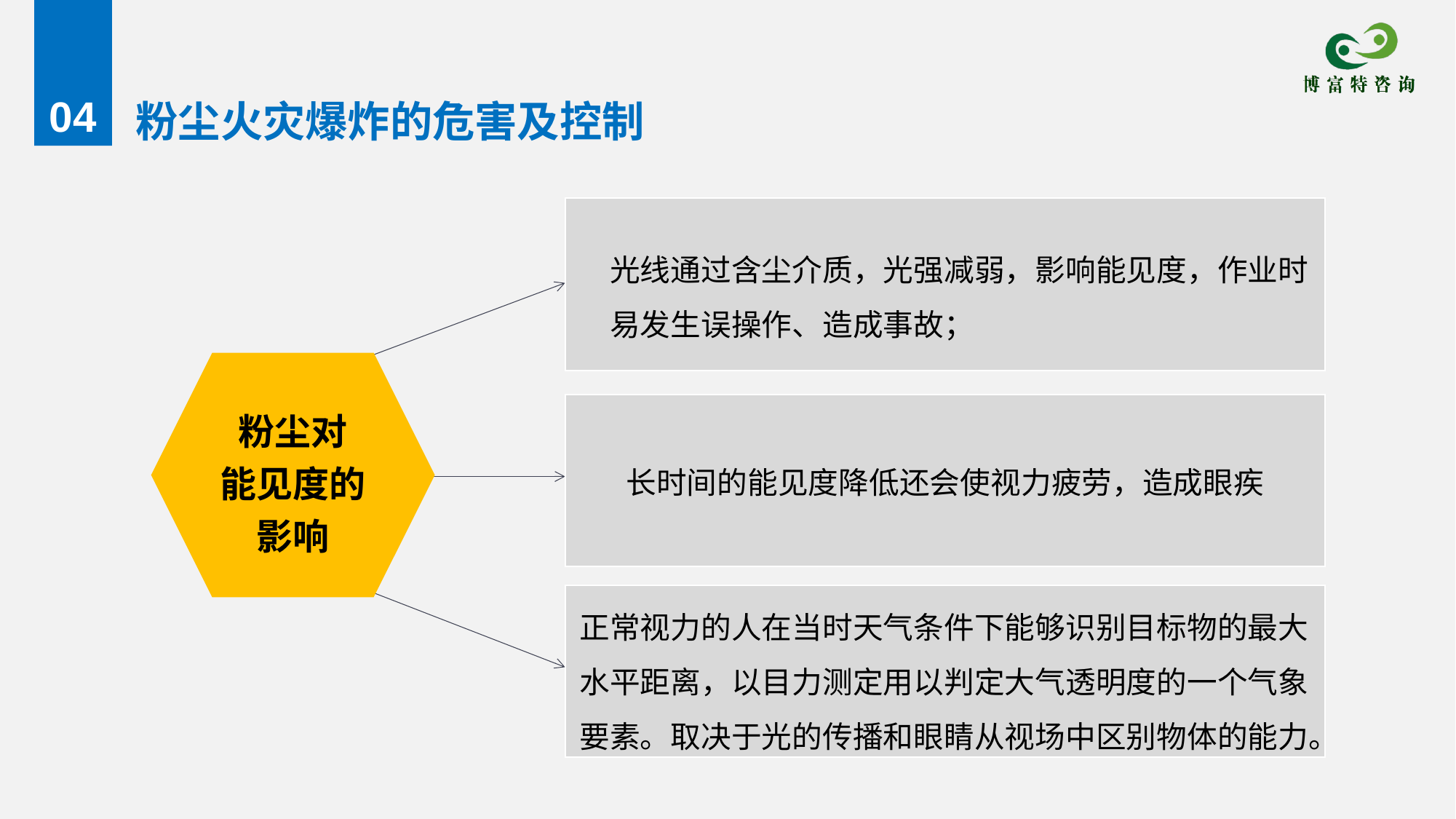

04
# 粉尘火灾爆炸的危害及控制

光线通过含尘介质，光强减弱，影响能见度，作业时易发生误操作、造成事故；

粉尘对
能见度的
影响

长时间的能见度降低还会使视力疲劳，造成眼疾

正常视力的人在当时天气条件下能够识别目标物的最大水平距离，以目力测定用以判定大气透明度的一个气象要素。取决于光的传播和眼睛从视场中区别物体的能力。